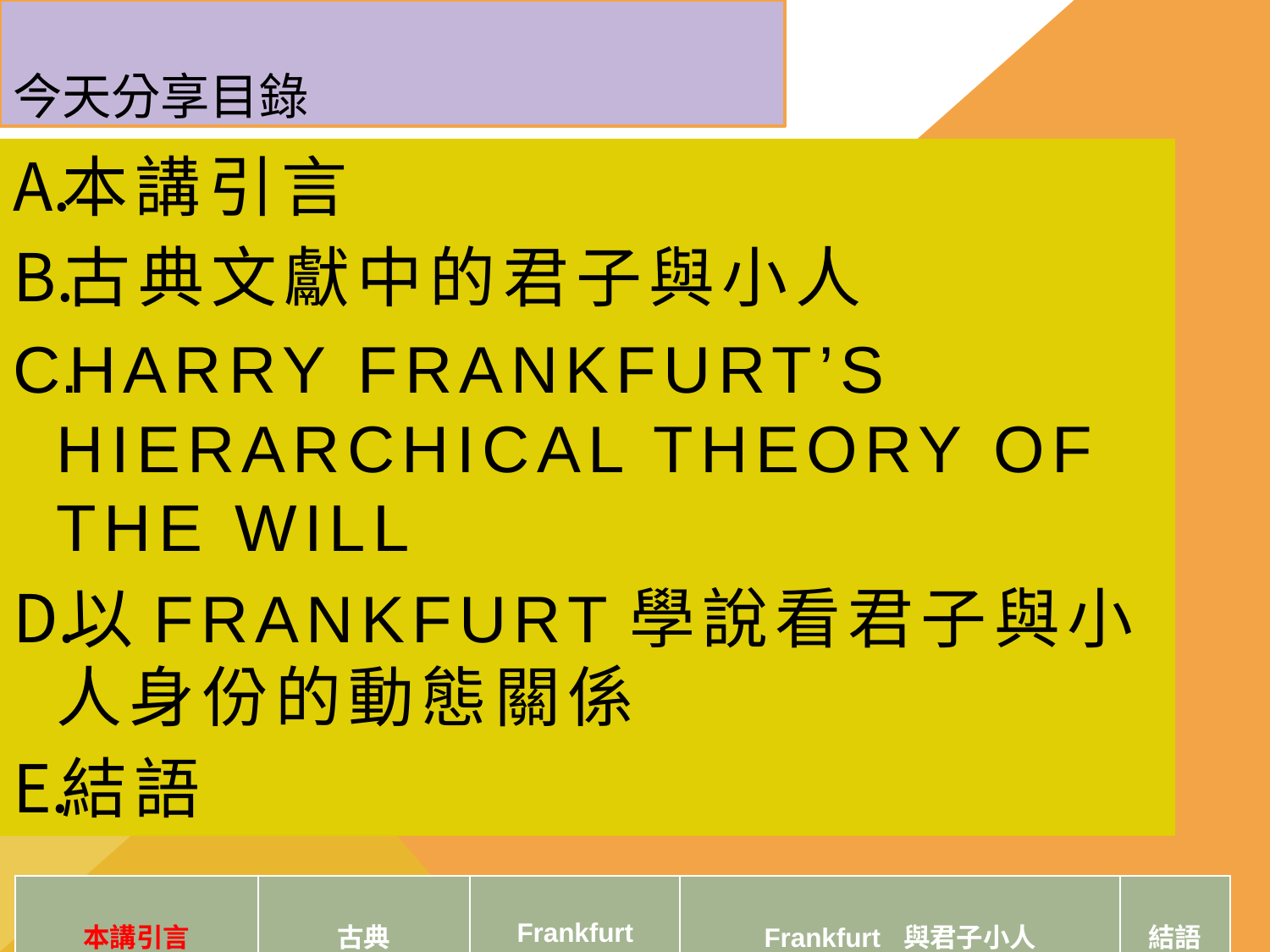

# 今天分享目錄
本講引言
古典文獻中的君子與小人
HARRY FRANKFURT’s hierarchical theory of the will
以frankfurt學說看君子與小人身份的動態關係
結語
| 本講引言 | 古典 | Frankfurt | Frankfurt 與君子小人 | 結語 |
| --- | --- | --- | --- | --- |